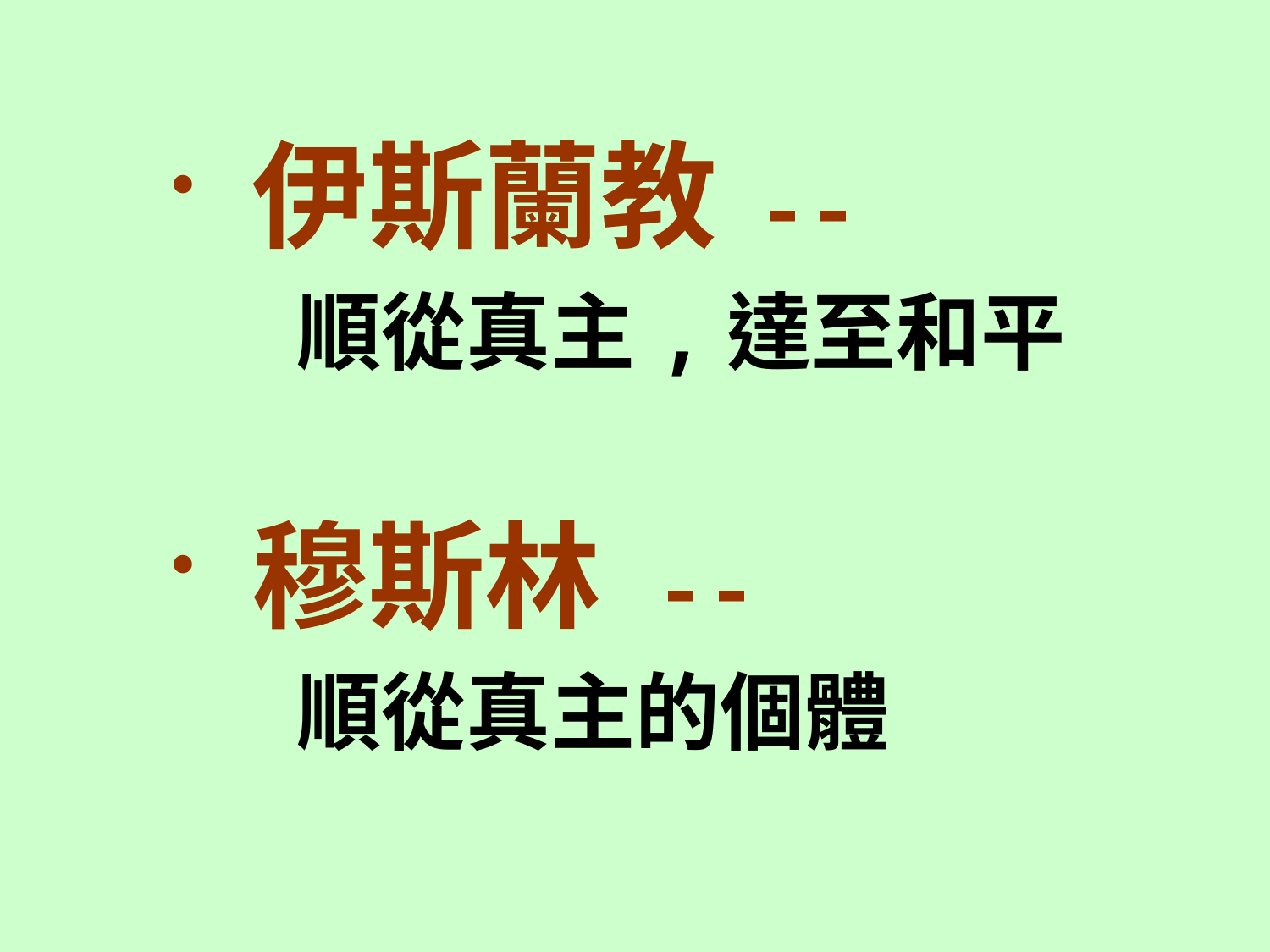

#
 伊斯蘭教 --
   順從真主,達至和平

 穆斯林 --
   順從真主的個體